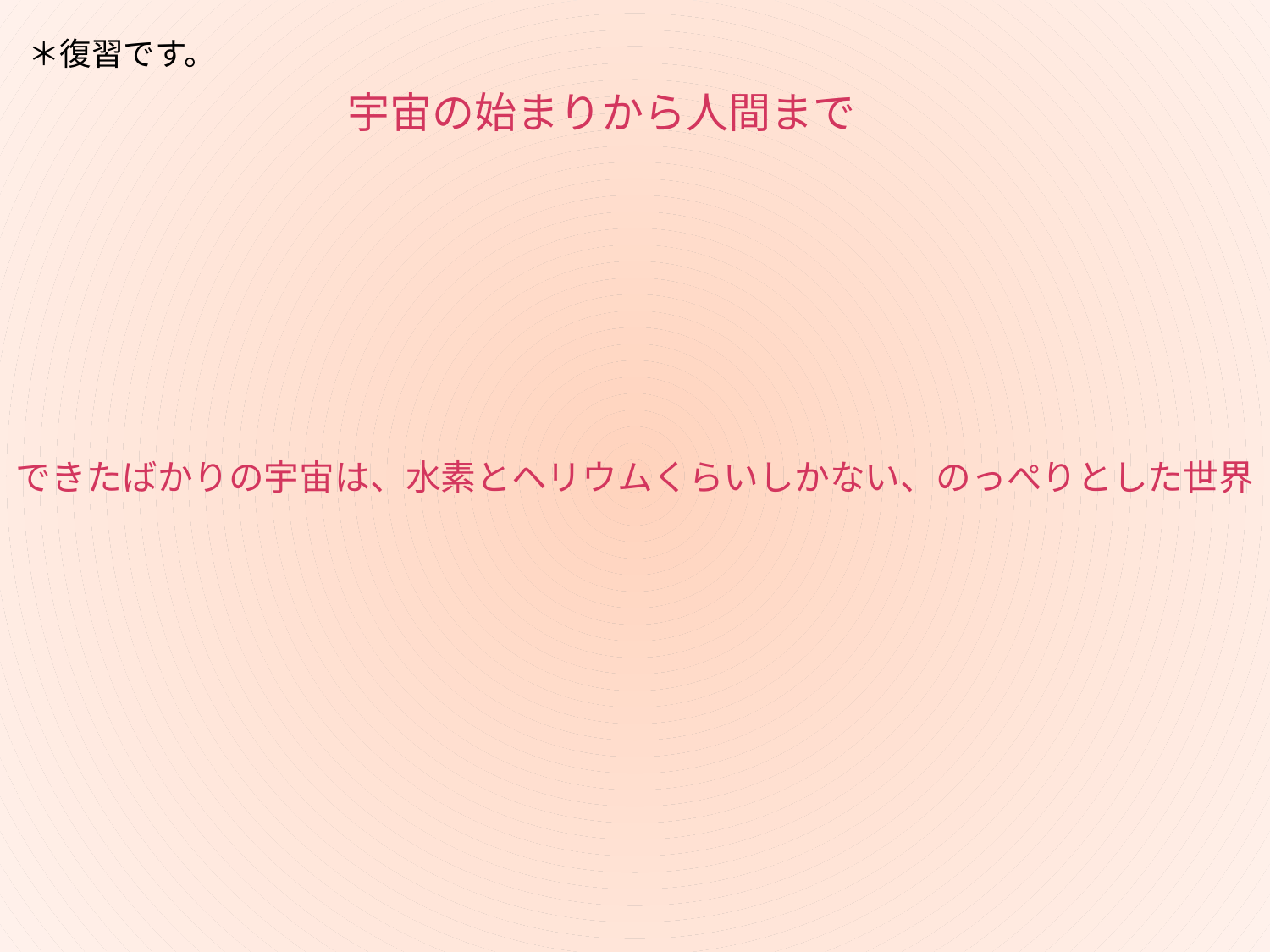

できたばかりの宇宙は、水素とヘリウムくらいしかない、のっぺりとした世界
＊復習です。
#
宇宙の始まりから人間まで